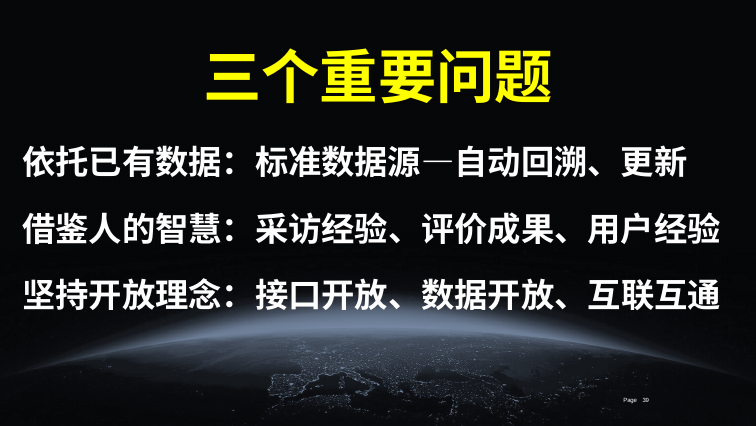

三个重要问题
依托已有数据：标准数据源—自动回溯、更新
借鉴人的智慧：采访经验、评价成果、用户经验
坚持开放理念：接口开放、数据开放、互联互通